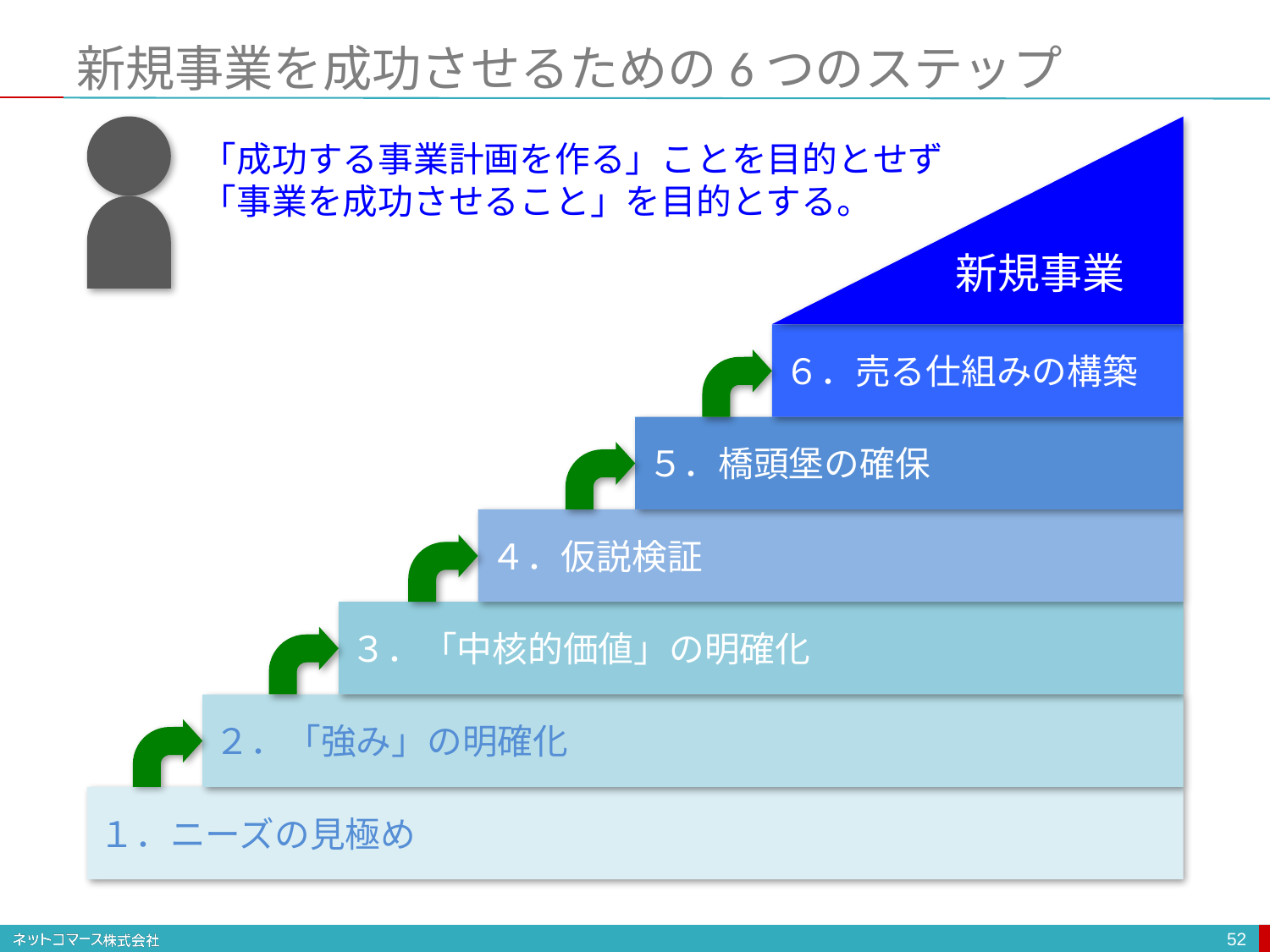

# 新規事業を成功させるための6つのステップ

新規事業
「成功する事業計画を作る」ことを目的とせず
「事業を成功させること」を目的とする。

６．売る仕組みの構築

５．橋頭堡の確保

４．仮説検証

３．「中核的価値」の明確化

２．「強み」の明確化

１．ニーズの見極め
52